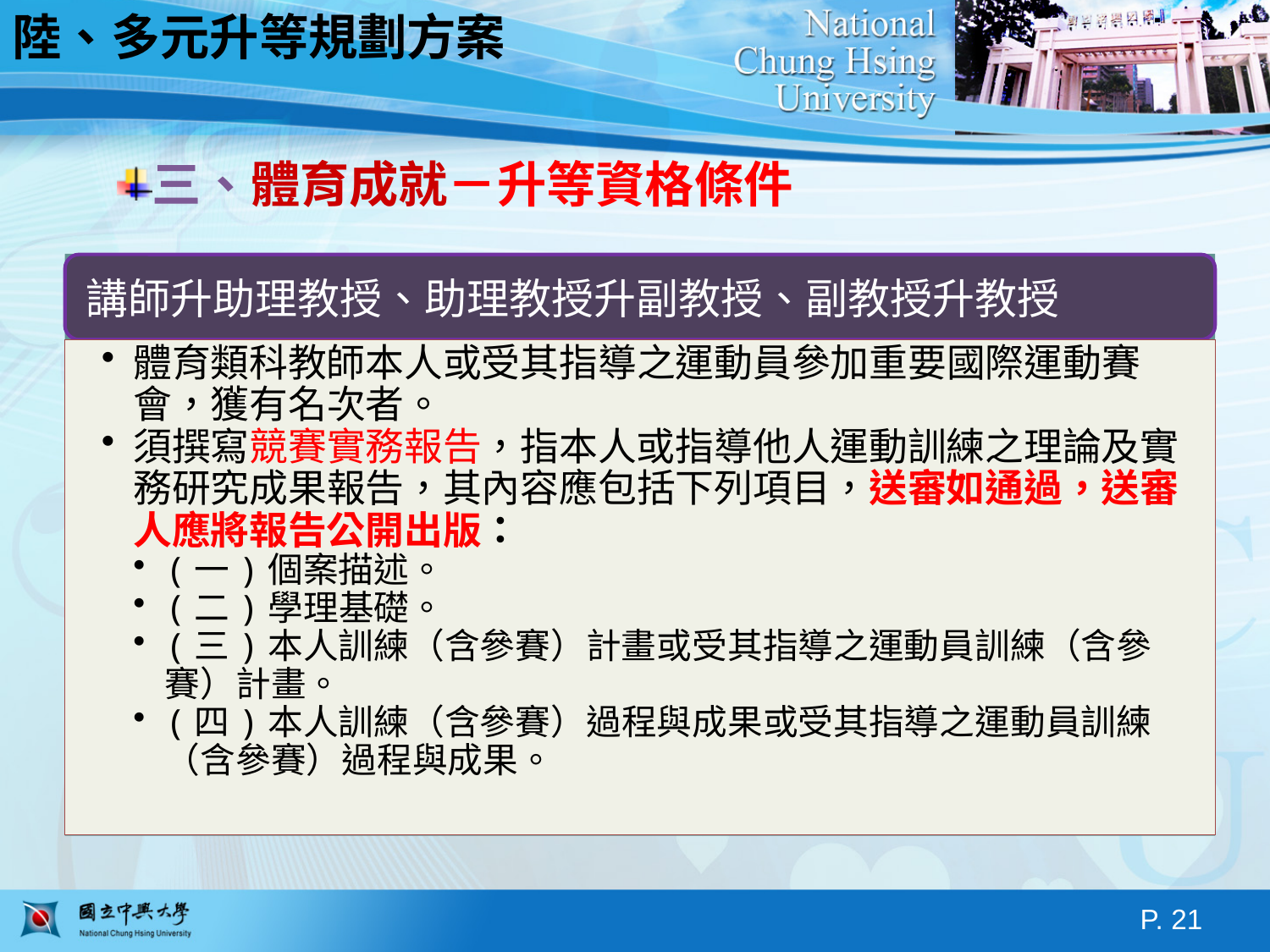

陸、多元升等規劃方案

三、體育成就－升等資格條件

講師升助理教授、助理教授升副教授、副教授升教授
體育類科教師本人或受其指導之運動員參加重要國際運動賽會，獲有名次者。
須撰寫競賽實務報告，指本人或指導他人運動訓練之理論及實務研究成果報告，其內容應包括下列項目，送審如通過，送審人應將報告公開出版：
(一)個案描述。
(二)學理基礎。
(三)本人訓練（含參賽）計畫或受其指導之運動員訓練（含參賽）計畫。
(四)本人訓練（含參賽）過程與成果或受其指導之運動員訓練（含參賽）過程與成果。